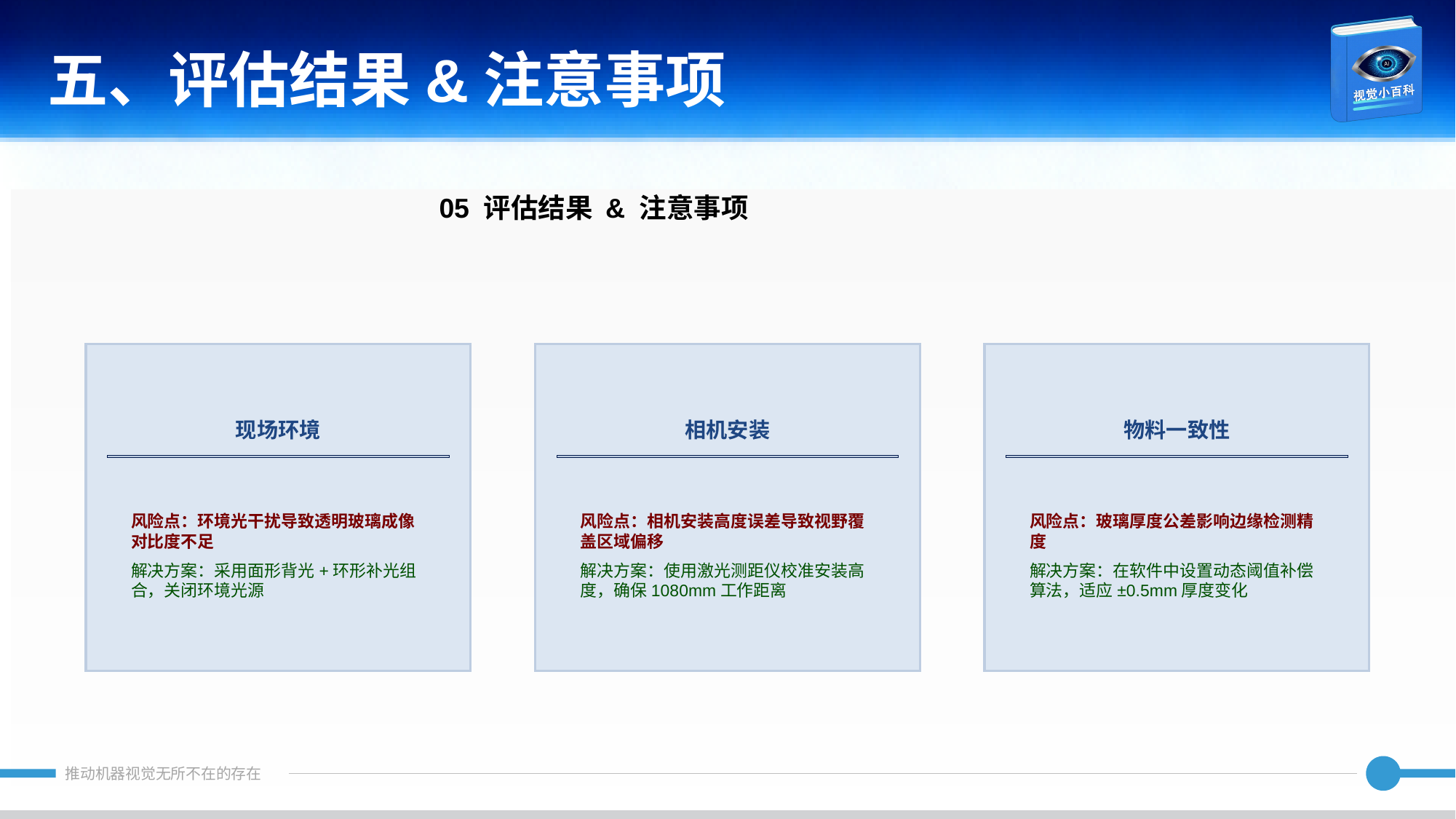

五、评估结果&注意事项

05 评估结果 & 注意事项

现场环境

相机安装

物料一致性

风险点：环境光干扰导致透明玻璃成像对比度不足
解决方案：采用面形背光+环形补光组合，关闭环境光源

风险点：相机安装高度误差导致视野覆盖区域偏移
解决方案：使用激光测距仪校准安装高度，确保1080mm工作距离

风险点：玻璃厚度公差影响边缘检测精度
解决方案：在软件中设置动态阈值补偿算法，适应±0.5mm厚度变化
10